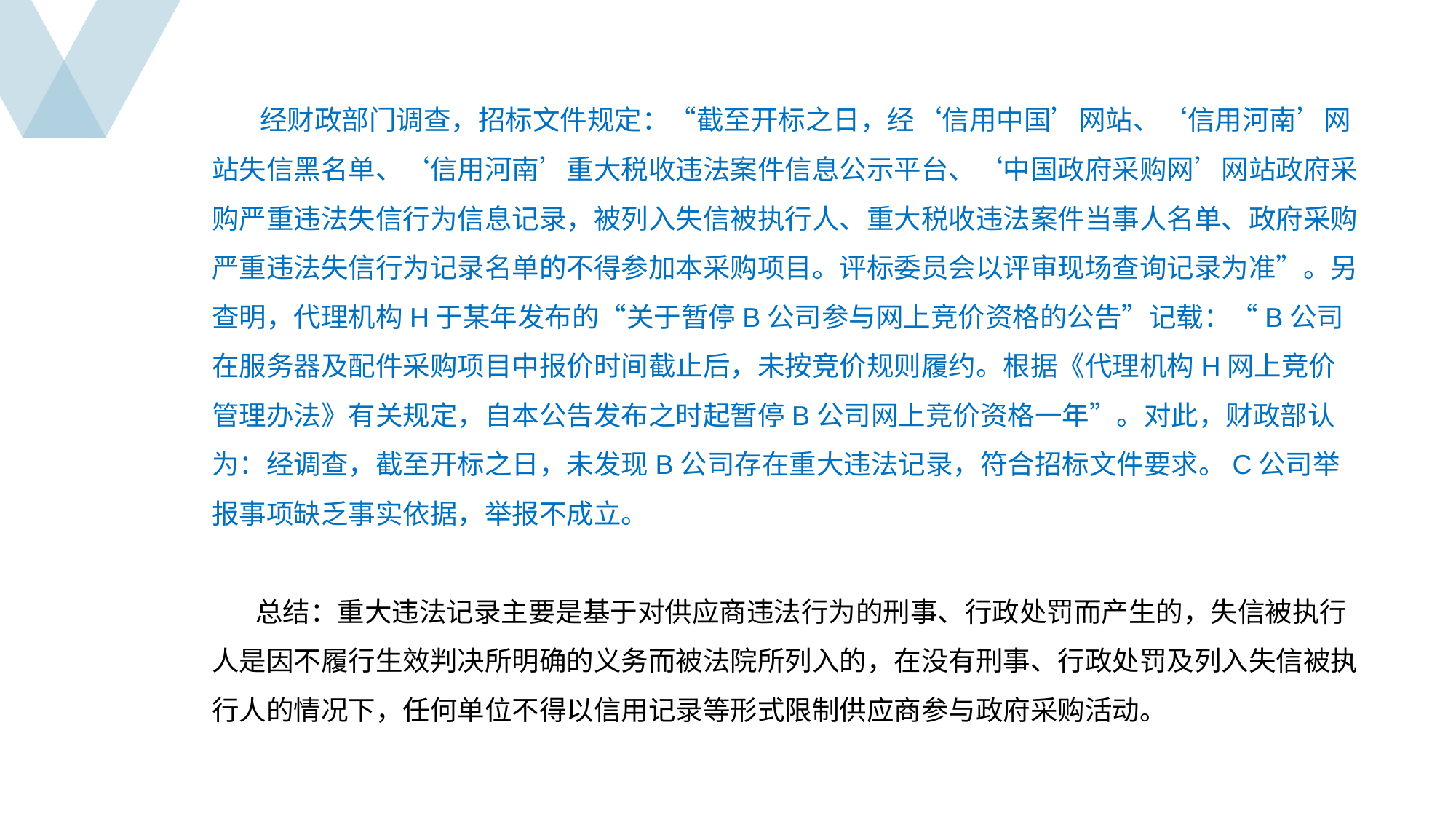

经财政部门调查，招标文件规定：“截至开标之日，经‘信用中国’网站、‘信用河南’网站失信黑名单、‘信用河南’重大税收违法案件信息公示平台、‘中国政府采购网’网站政府采购严重违法失信行为信息记录，被列入失信被执行人、重大税收违法案件当事人名单、政府采购严重违法失信行为记录名单的不得参加本采购项目。评标委员会以评审现场查询记录为准”。另查明，代理机构H于某年发布的“关于暂停B公司参与网上竞价资格的公告”记载：“B公司在服务器及配件采购项目中报价时间截止后，未按竞价规则履约。根据《代理机构H网上竞价管理办法》有关规定，自本公告发布之时起暂停B公司网上竞价资格一年”。对此，财政部认为：经调查，截至开标之日，未发现B公司存在重大违法记录，符合招标文件要求。C公司举报事项缺乏事实依据，举报不成立。

      总结：重大违法记录主要是基于对供应商违法行为的刑事、行政处罚而产生的，失信被执行人是因不履行生效判决所明确的义务而被法院所列入的，在没有刑事、行政处罚及列入失信被执行人的情况下，任何单位不得以信用记录等形式限制供应商参与政府采购活动。